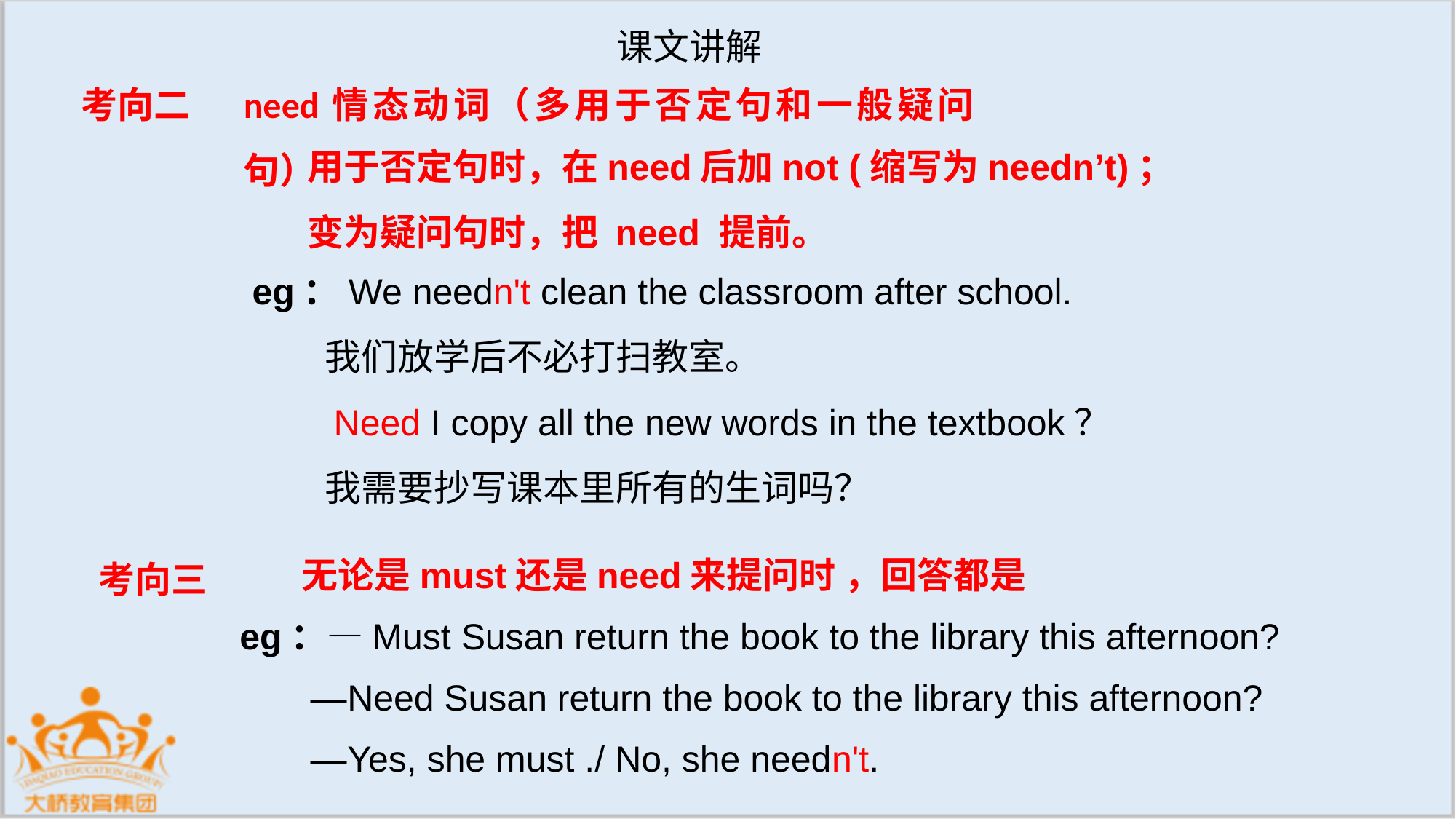

课文讲解
考向二
need情态动词（多用于否定句和一般疑问句）
         用于否定句时，在need后加not (缩写为needn’t)；
         变为疑问句时，把 need 提前。
 eg：We needn't clean the classroom after school.
         我们放学后不必打扫教室。
         Need I copy all the new words in the textbook？
         我需要抄写课本里所有的生词吗？
              无论是must还是need来提问时 ，回答都是
      eg：—Must Susan return the book to the library this afternoon?
             —Need Susan return the book to the library this afternoon?
             —Yes, she must ./ No, she needn't.
考向三